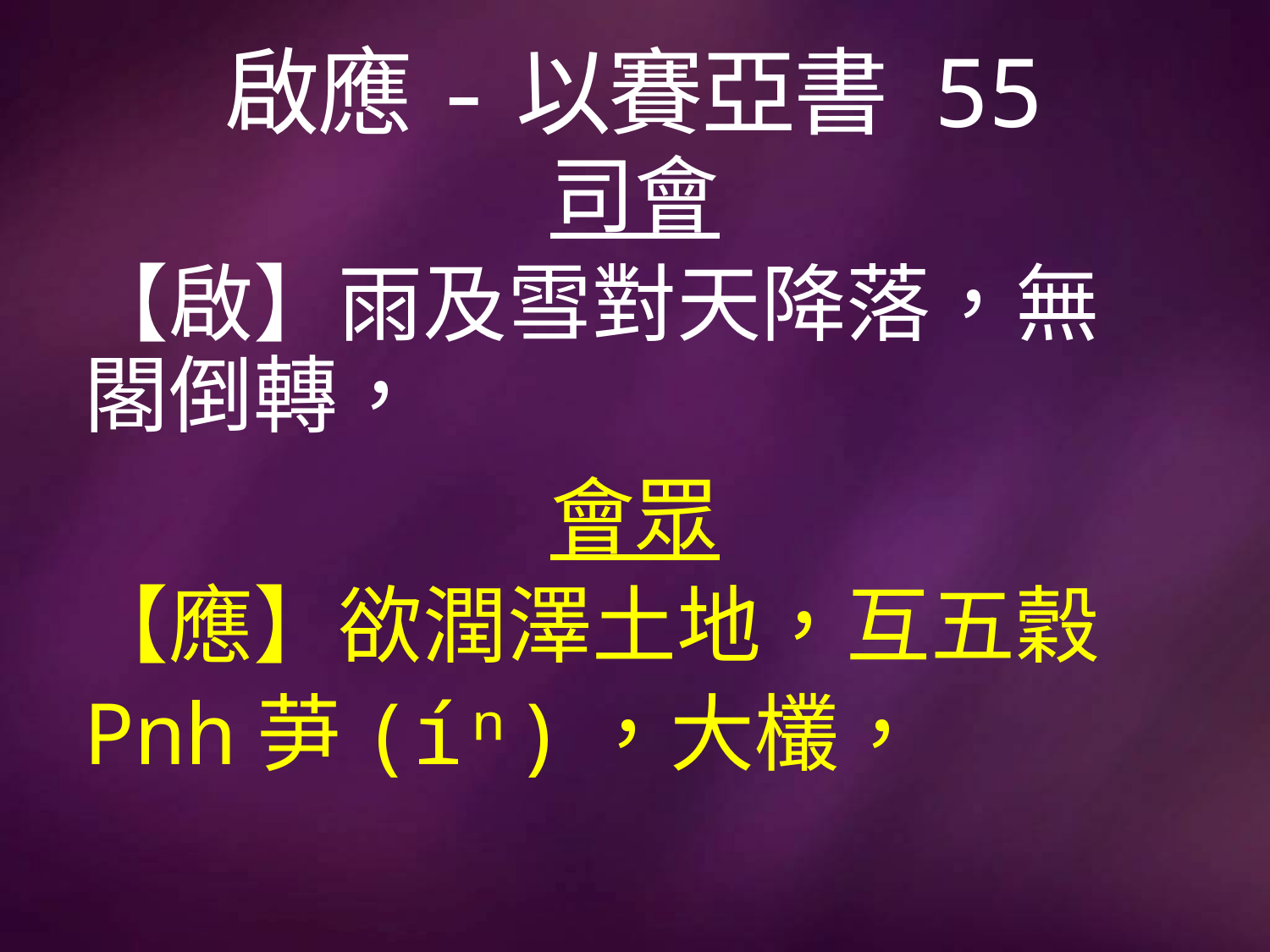

# 啟應-以賽亞書 55
司會
【啟】雨及雪對天降落，無閣倒轉，

會眾
【應】欲潤澤土地，互五穀
Pnh芛(íⁿ)，大欉，